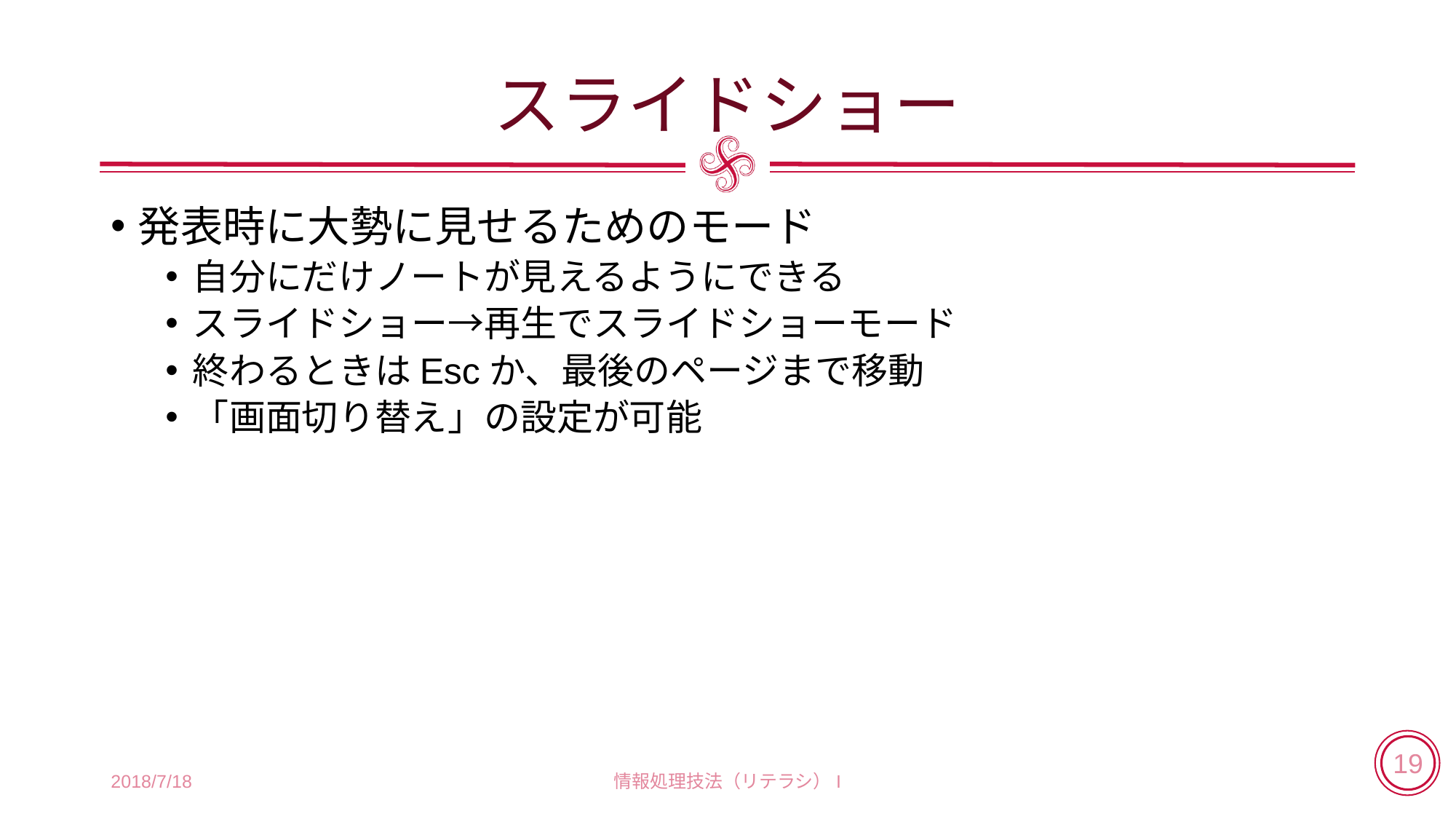

# スライドショー
発表時に大勢に見せるためのモード
自分にだけノートが見えるようにできる
スライドショー→再生でスライドショーモード
終わるときはEscか、最後のページまで移動
「画面切り替え」の設定が可能

2018/7/18
情報処理技法（リテラシ）I